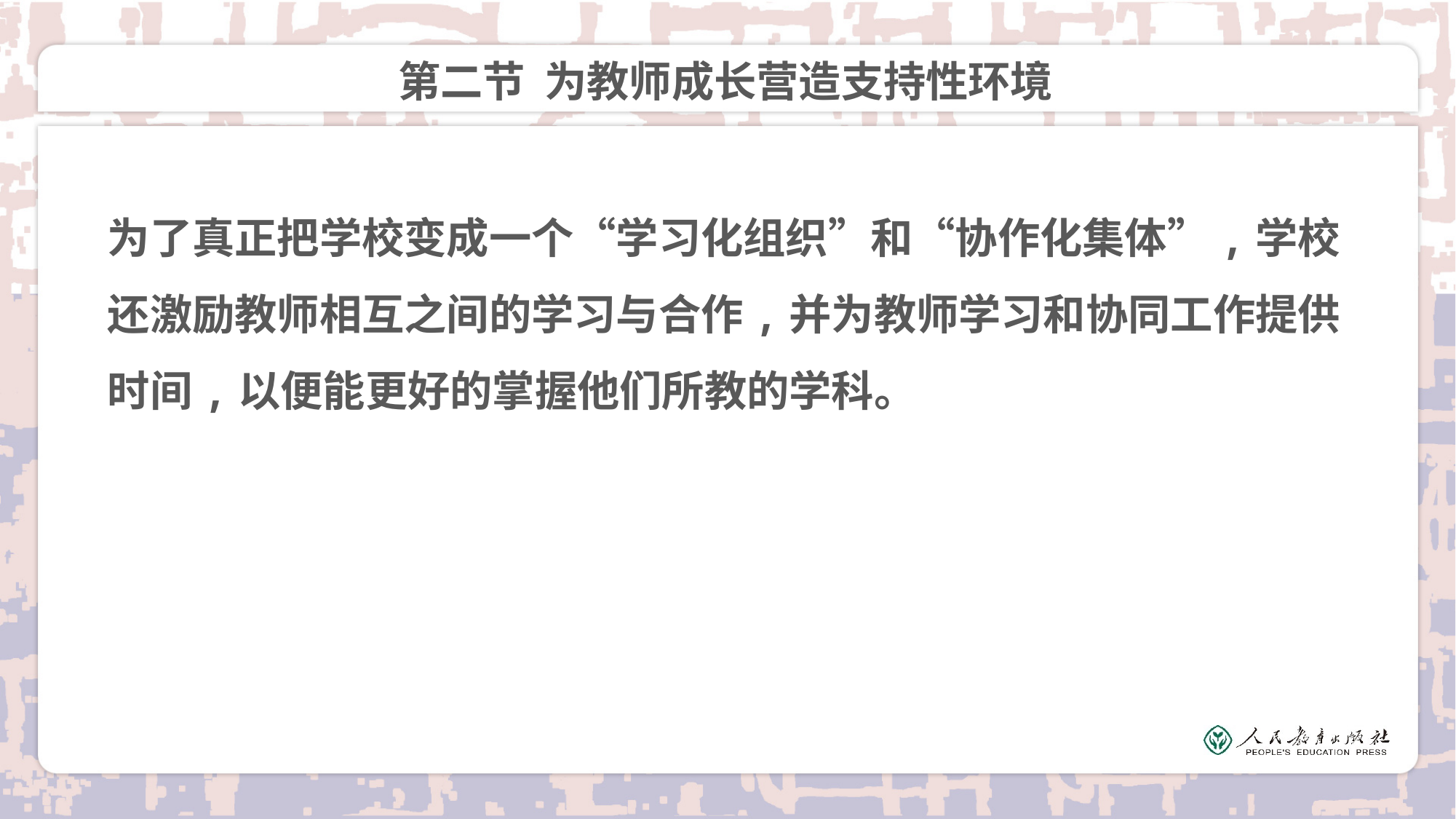

# 第二节  为教师成长营造支持性环境
为了真正把学校变成一个“学习化组织”和“协作化集体”,学校还激励教师相互之间的学习与合作,并为教师学习和协同工作提供时间,以便能更好的掌握他们所教的学科。